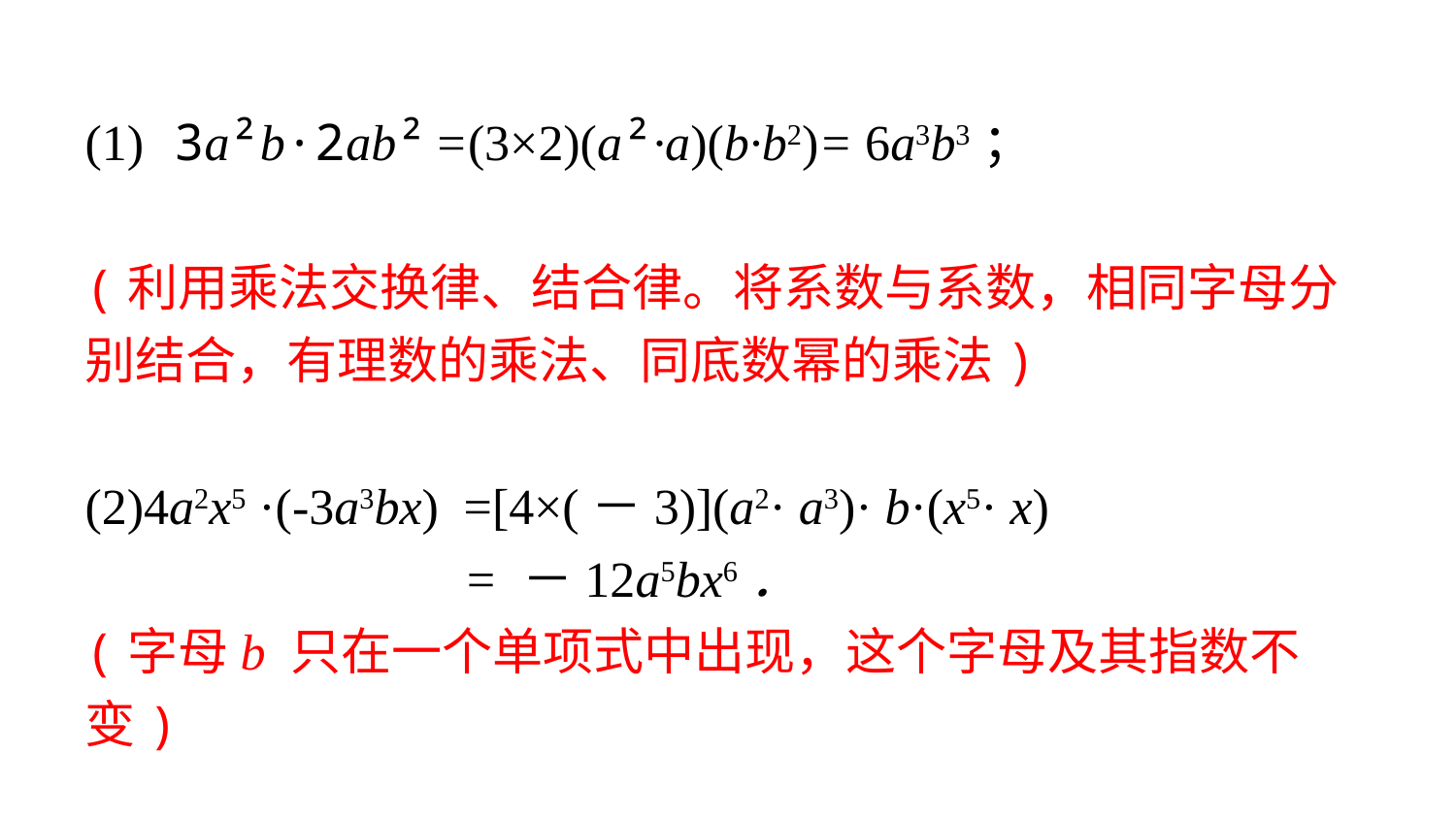

(1) 3a²b·2ab² =(3×2)(a²·a)(b·b2)= 6a3b3；

(利用乘法交换律、结合律。将系数与系数，相同字母分别结合，有理数的乘法、同底数幂的乘法)

(2)4a2x5 ·(-3a3bx)  =[4×(－3)](a2· a3)· b·(x5· x)
                              = －12a5bx6．
(字母b 只在一个单项式中出现，这个字母及其指数不变)